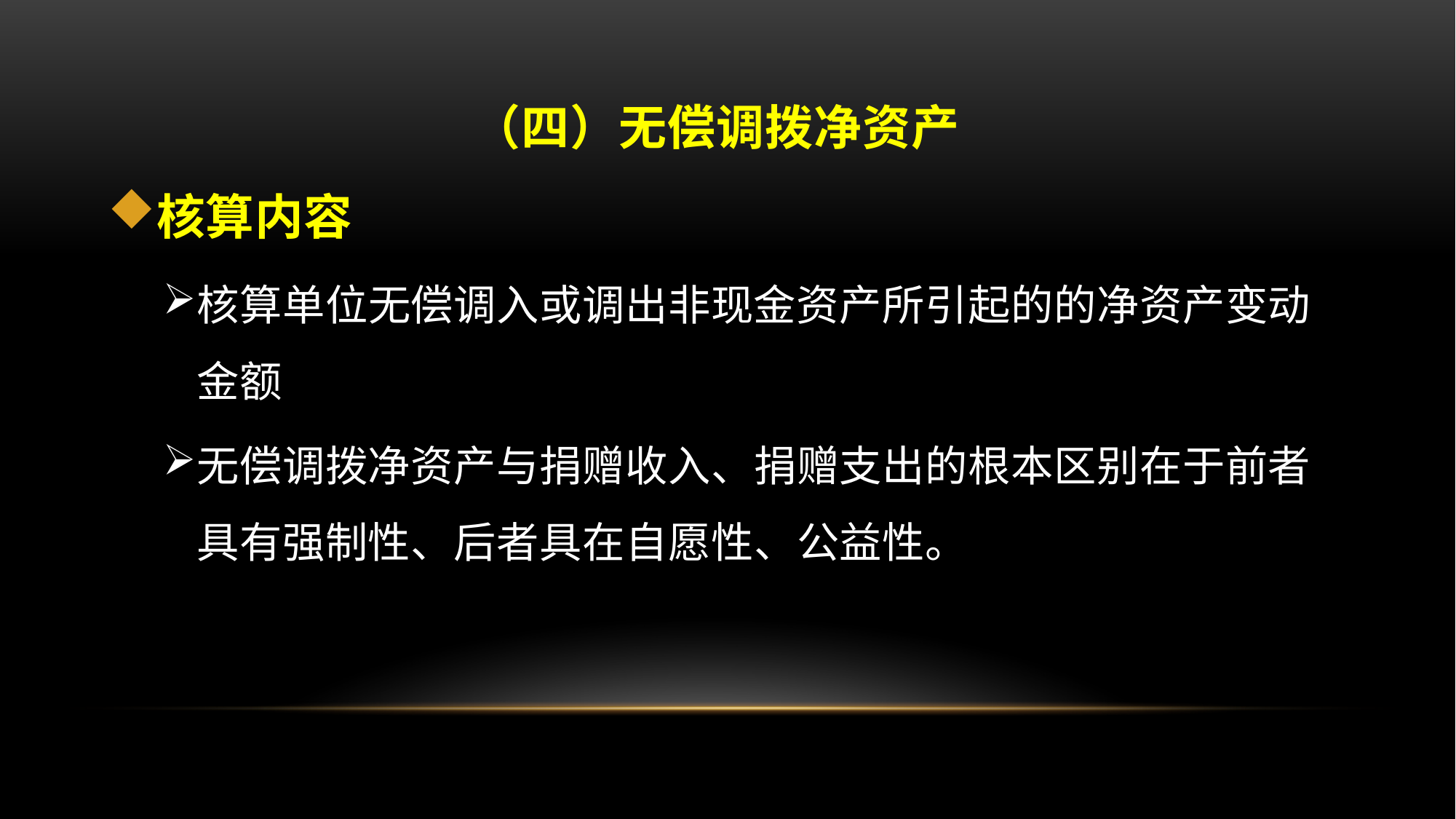

# （四）无偿调拨净资产
核算内容
核算单位无偿调入或调出非现金资产所引起的的净资产变动金额
无偿调拨净资产与捐赠收入、捐赠支出的根本区别在于前者具有强制性、后者具在自愿性、公益性。

88